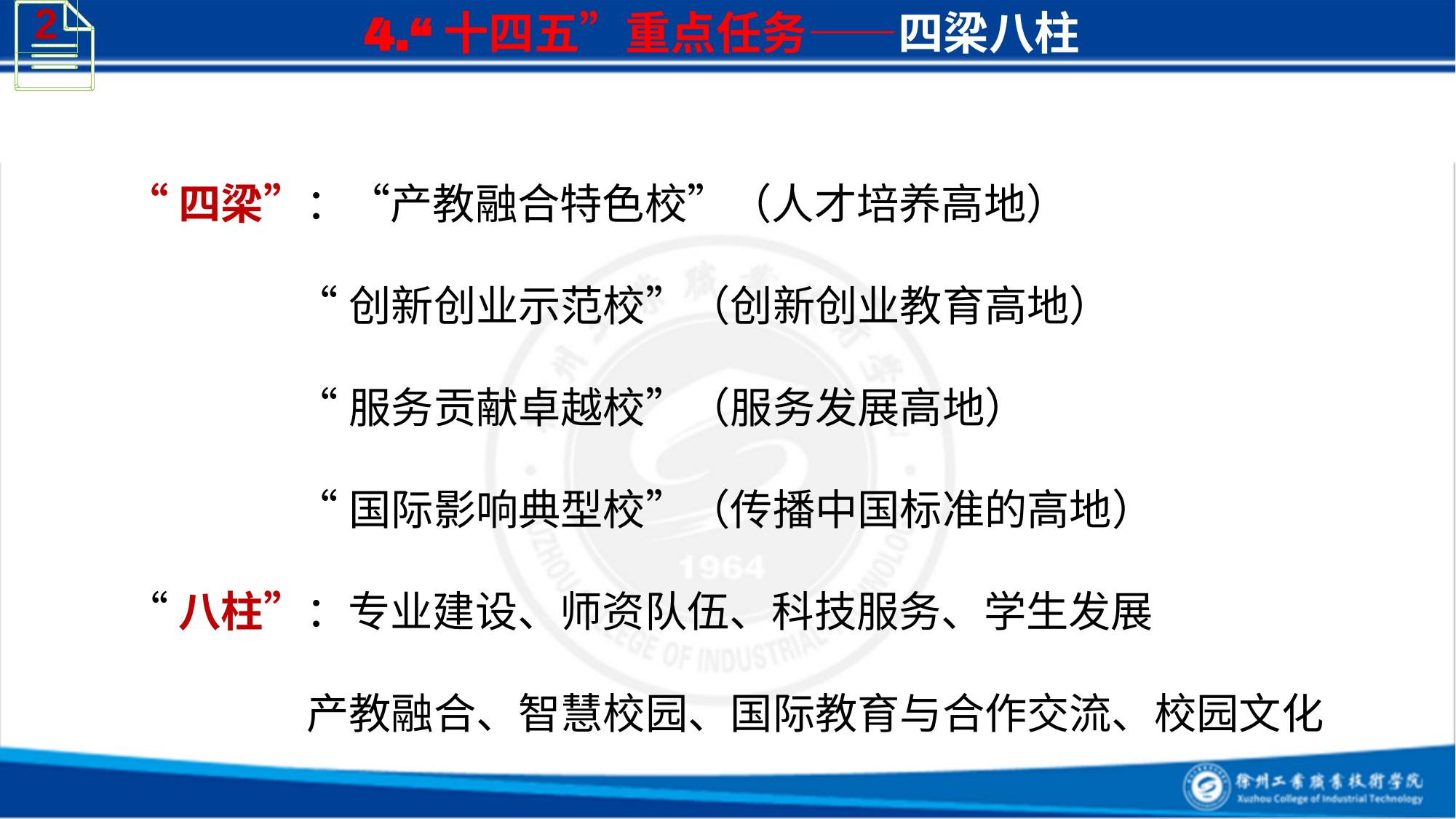

2
 4.“十四五”重点任务——四梁八柱
“四梁”：“产教融合特色校”（人才培养高地）
                  “创新创业示范校”（创新创业教育高地）
                  “服务贡献卓越校”（服务发展高地）
                  “国际影响典型校”（传播中国标准的高地）
“八柱”：专业建设、师资队伍、科技服务、学生发展
                  产教融合、智慧校园、国际教育与合作交流、校园文化